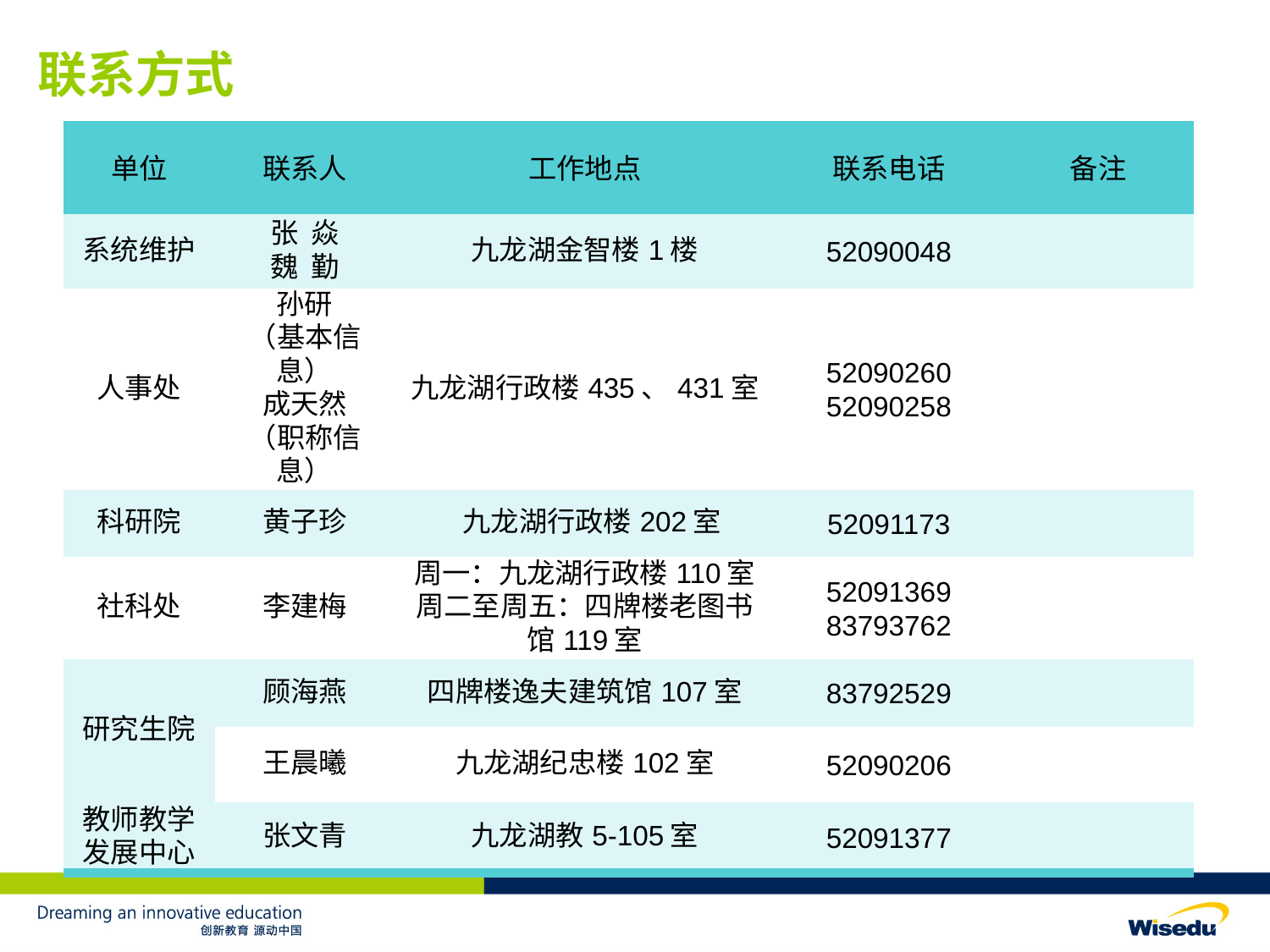

# 联系方式
| 单位 | 联系人 | 工作地点 | 联系电话 | 备注 |
| --- | --- | --- | --- | --- |
| 系统维护 | 张 焱 魏 勤 | 九龙湖金智楼1楼 | 52090048 |  |
| 人事处 | 孙研 （基本信息） 成天然 （职称信息） | 九龙湖行政楼435、431室 | 52090260 52090258 |  |
| 科研院 | 黄子珍 | 九龙湖行政楼202室 | 52091173 |  |
| 社科处 | 李建梅 | 周一：九龙湖行政楼110室 周二至周五：四牌楼老图书馆119室 | 52091369 83793762 |  |
| 研究生院 | 顾海燕 | 四牌楼逸夫建筑馆107室 | 83792529 |  |
|  | 王晨曦 | 九龙湖纪忠楼102室 | 52090206 |  |
| 教师教学发展中心 | 张文青 | 九龙湖教5-105室 | 52091377 |  |